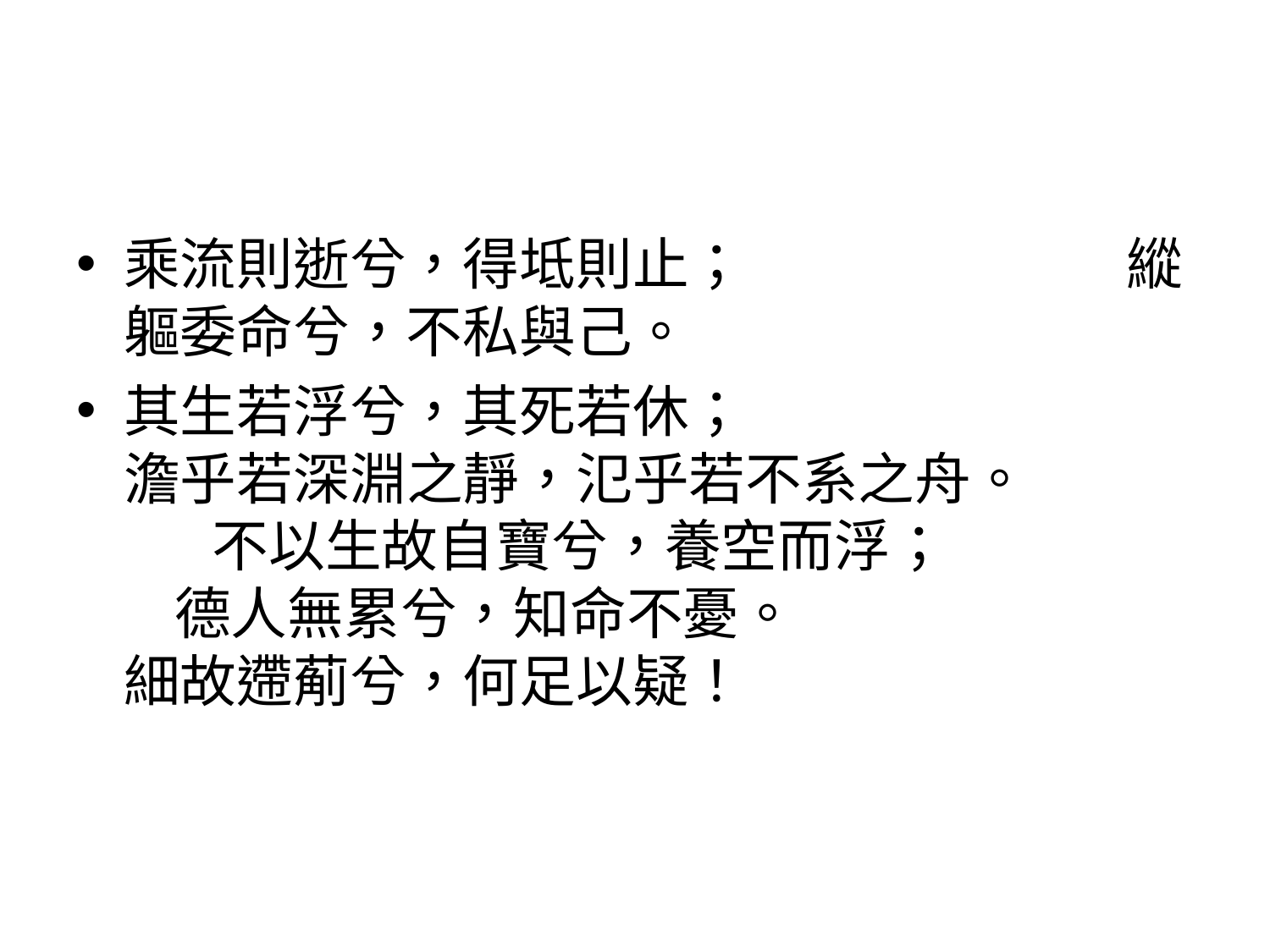

#
乘流則逝兮，得坻則止；                              縱軀委命兮，不私與己。
其生若浮兮，其死若休；                               澹乎若深淵之靜，氾乎若不系之舟。                     不以生故自寶兮，養空而浮；                        德人無累兮，知命不憂。                                細故遰葪兮，何足以疑！